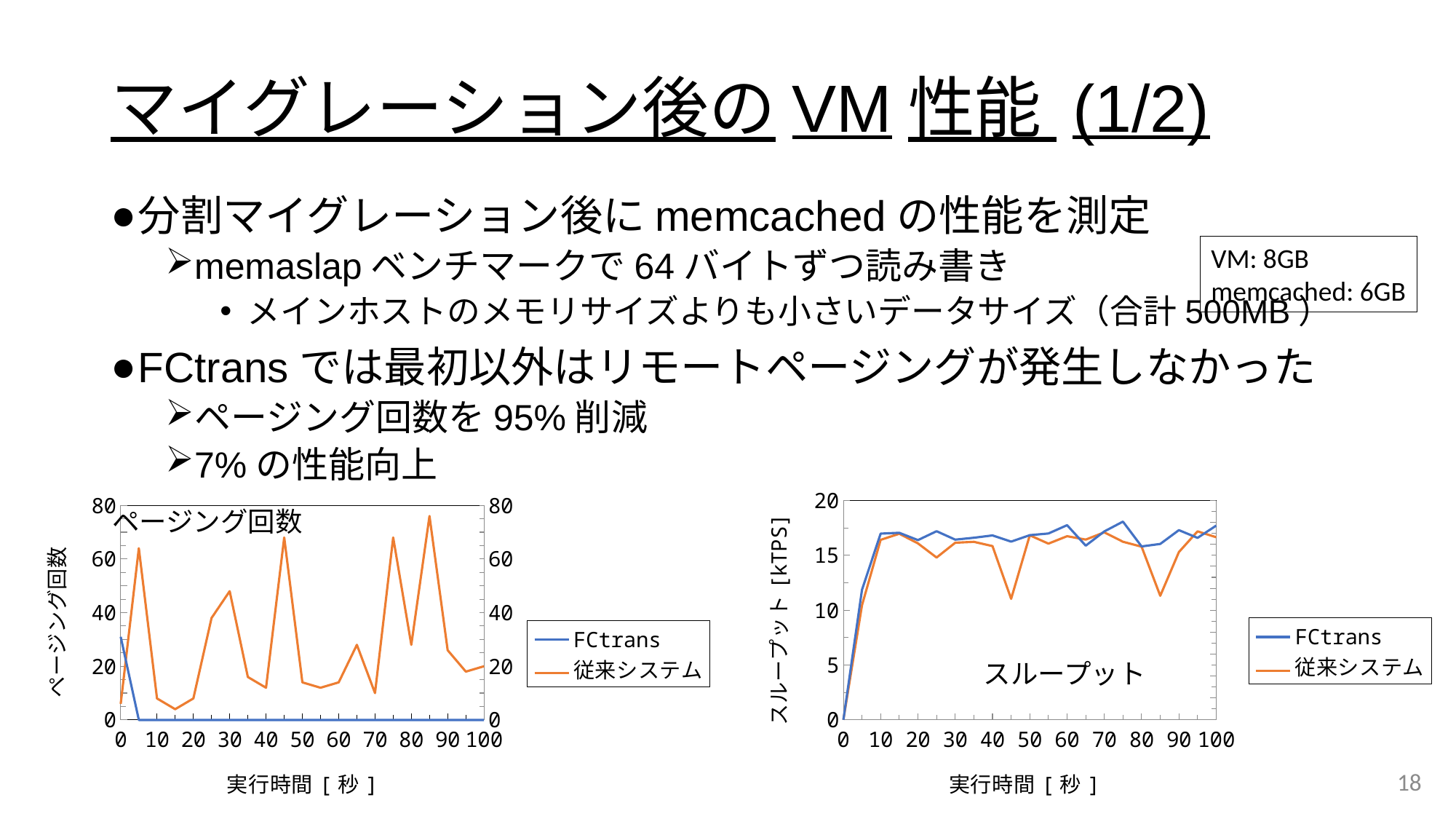

# マイグレーション後のVM性能 (1/2)
分割マイグレーション後にmemcachedの性能を測定
memaslapベンチマークで64バイトずつ読み書き
メインホストのメモリサイズよりも小さいデータサイズ（合計500MB）
FCtransでは最初以外はリモートページングが発生しなかった
ページング回数を95%削減
7%の性能向上
VM: 8GB
memcached: 6GB

### Chart

| Category | FCtrans | 従来システム |
|---|---|---|

### Chart

| Category | FCtrans | 従来システム |
|---|---|---|
ページング回数
スループット
18